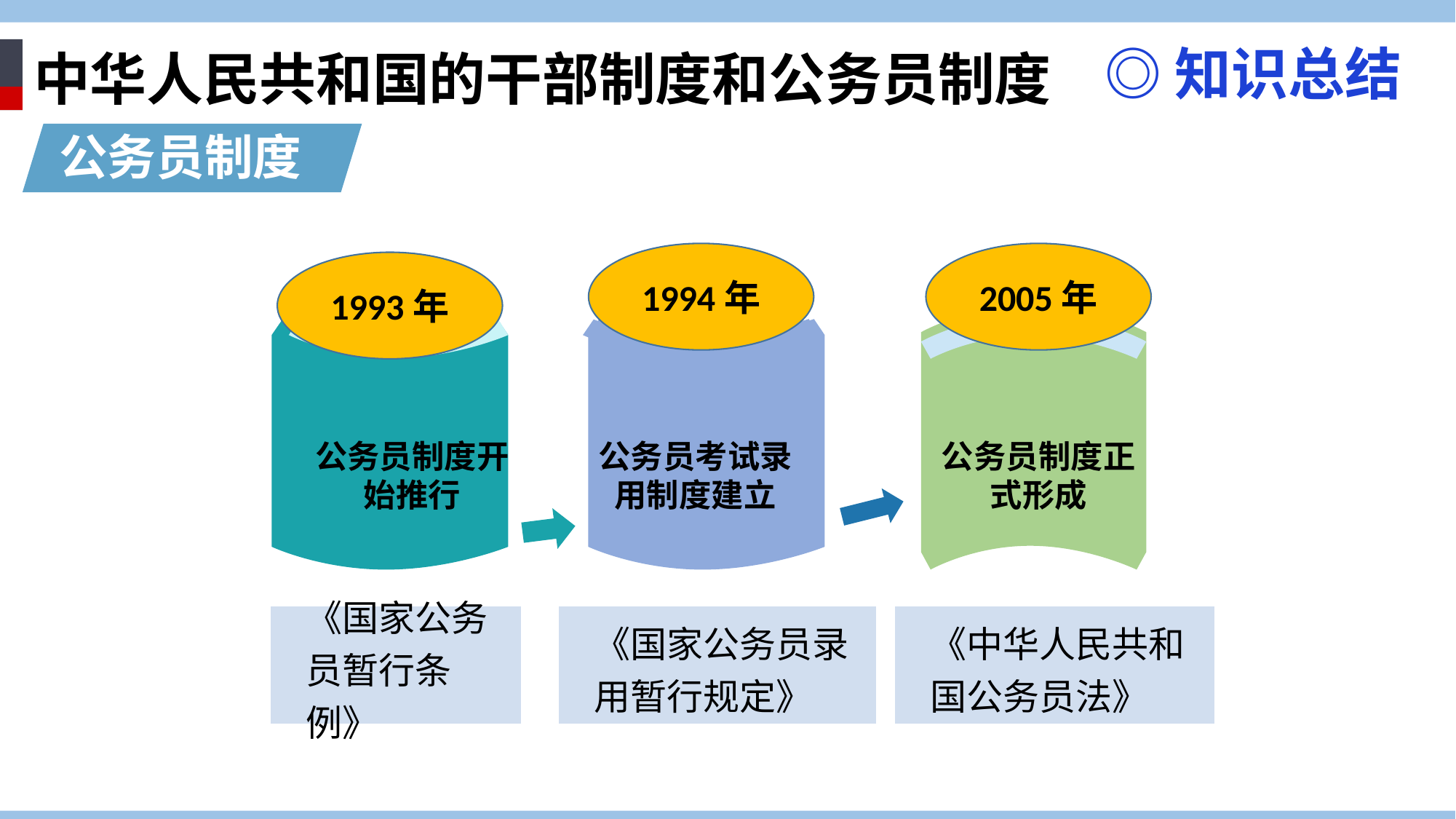

◎知识总结

中华人民共和国的干部制度和公务员制度
公务员制度

1994年
2005年
1993年

公务员制度开始推行

公务员考试录用制度建立
公务员制度正式形成

《国家公务员暂行条例》
《国家公务员录用暂行规定》
《中华人民共和国公务员法》